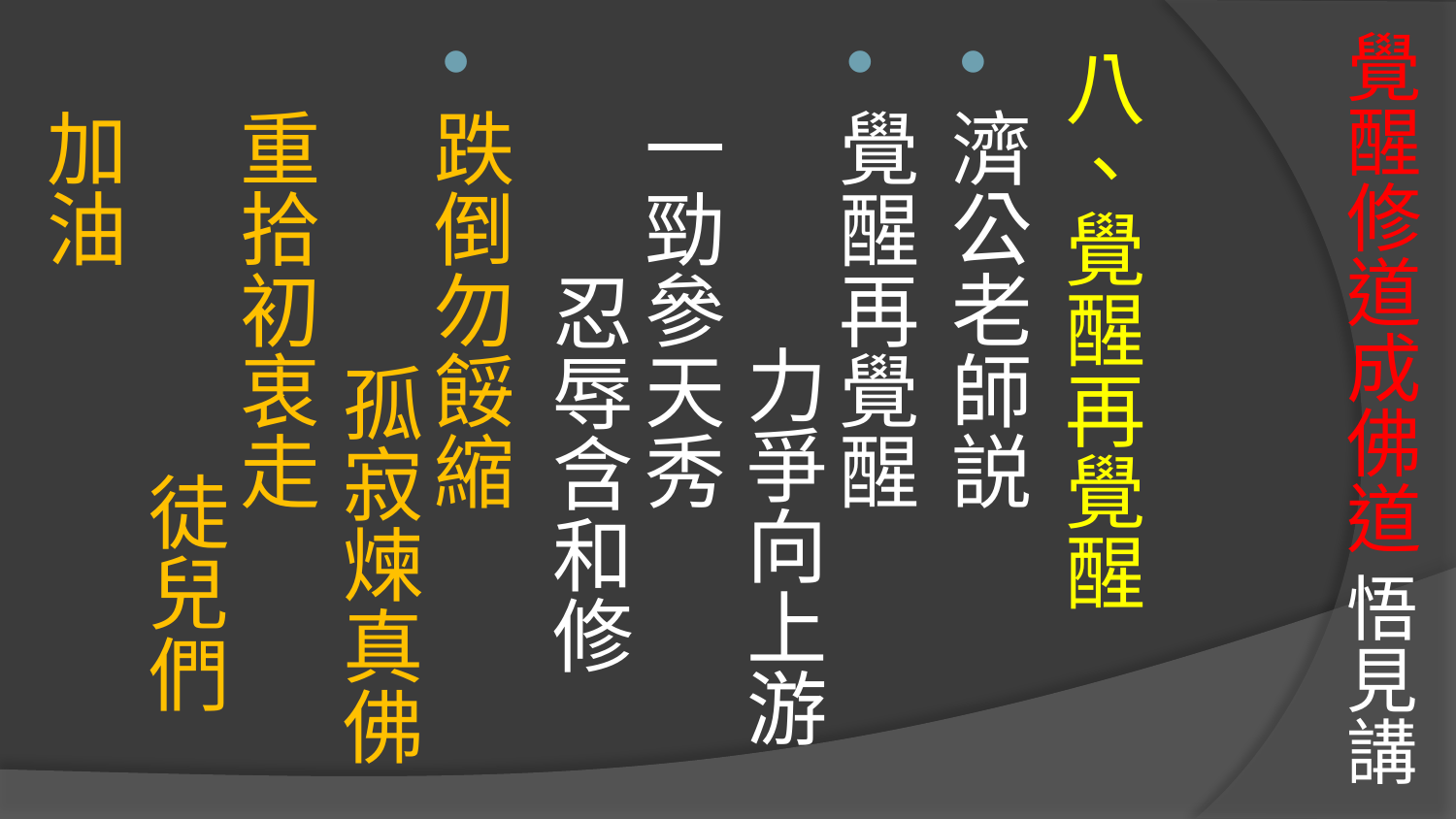

# 覺醒修道成佛道 悟見講
八、覺醒再覺醒
濟公老師説
覺醒再覺醒　　                   力爭向上游
一勁參天秀　　               忍辱含和修
跌倒勿餒縮　　                    孤寂煉真佛
重拾初衷走　　                          徒兒們加油